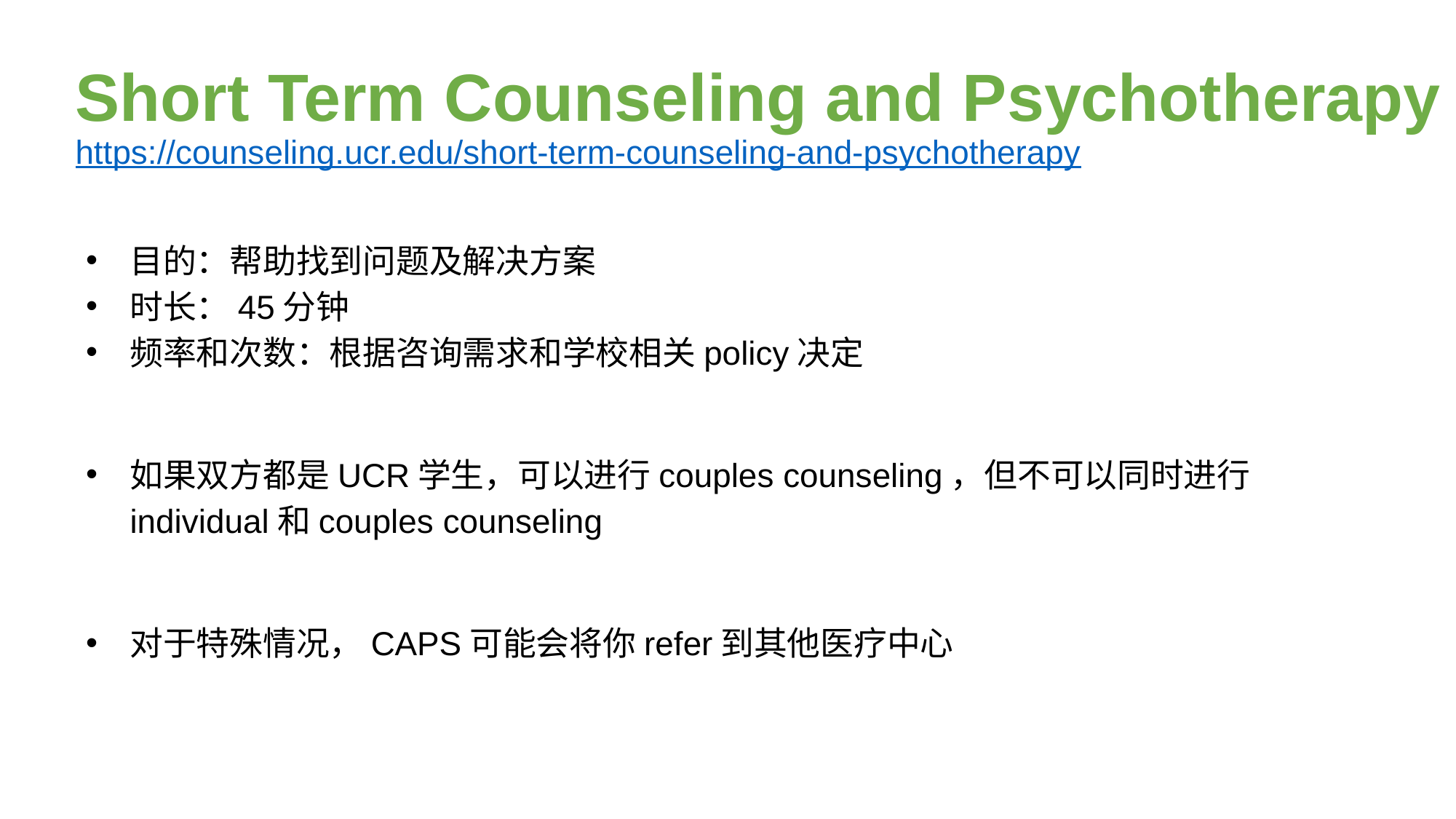

# Short Term Counseling and Psychotherapy https://counseling.ucr.edu/short-term-counseling-and-psychotherapy
目的：帮助找到问题及解决方案
时长：45分钟
频率和次数：根据咨询需求和学校相关policy决定

如果双方都是UCR学生，可以进行couples counseling，但不可以同时进行individual和couples counseling

对于特殊情况，CAPS可能会将你refer到其他医疗中心